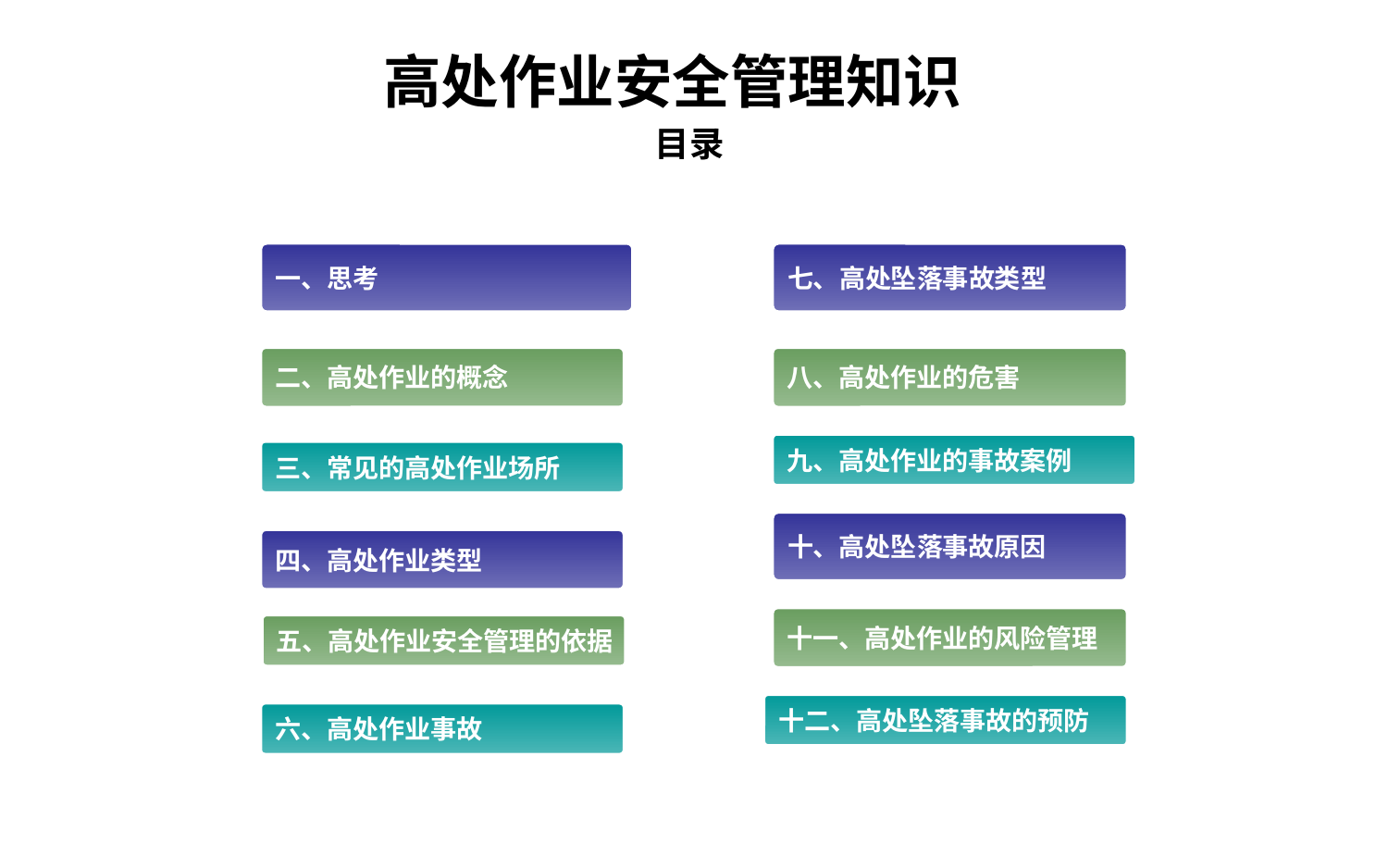

高处作业安全管理知识
目录
一、思考
七、高处坠落事故类型
二、高处作业的概念
八、高处作业的危害
九、高处作业的事故案例
三、常见的高处作业场所
十、高处坠落事故原因
四、高处作业类型
十一、高处作业的风险管理
五、高处作业安全管理的依据
十二、高处坠落事故的预防
六、高处作业事故